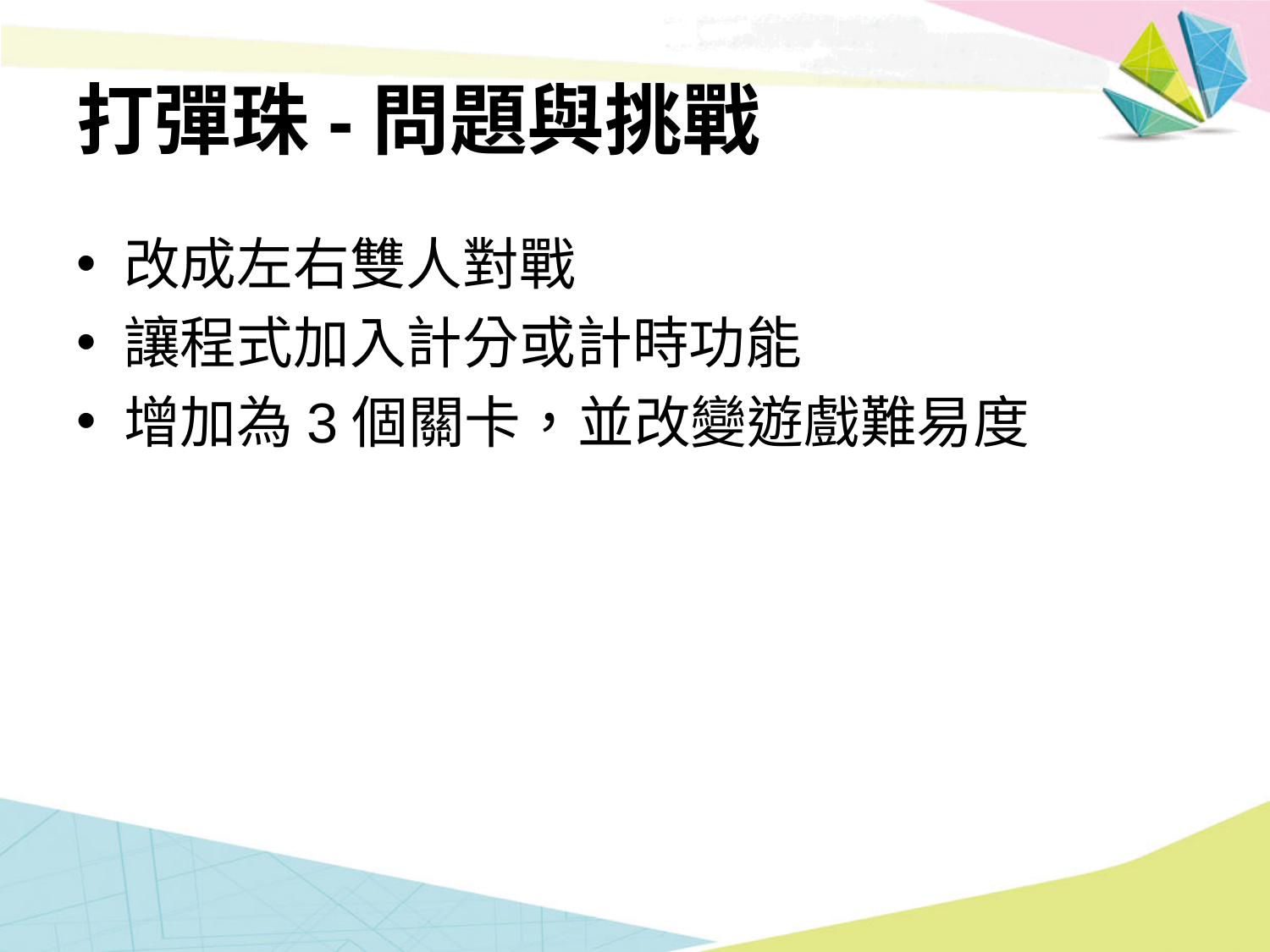

# 打彈珠-問題與挑戰
改成左右雙人對戰
讓程式加入計分或計時功能
增加為3個關卡，並改變遊戲難易度